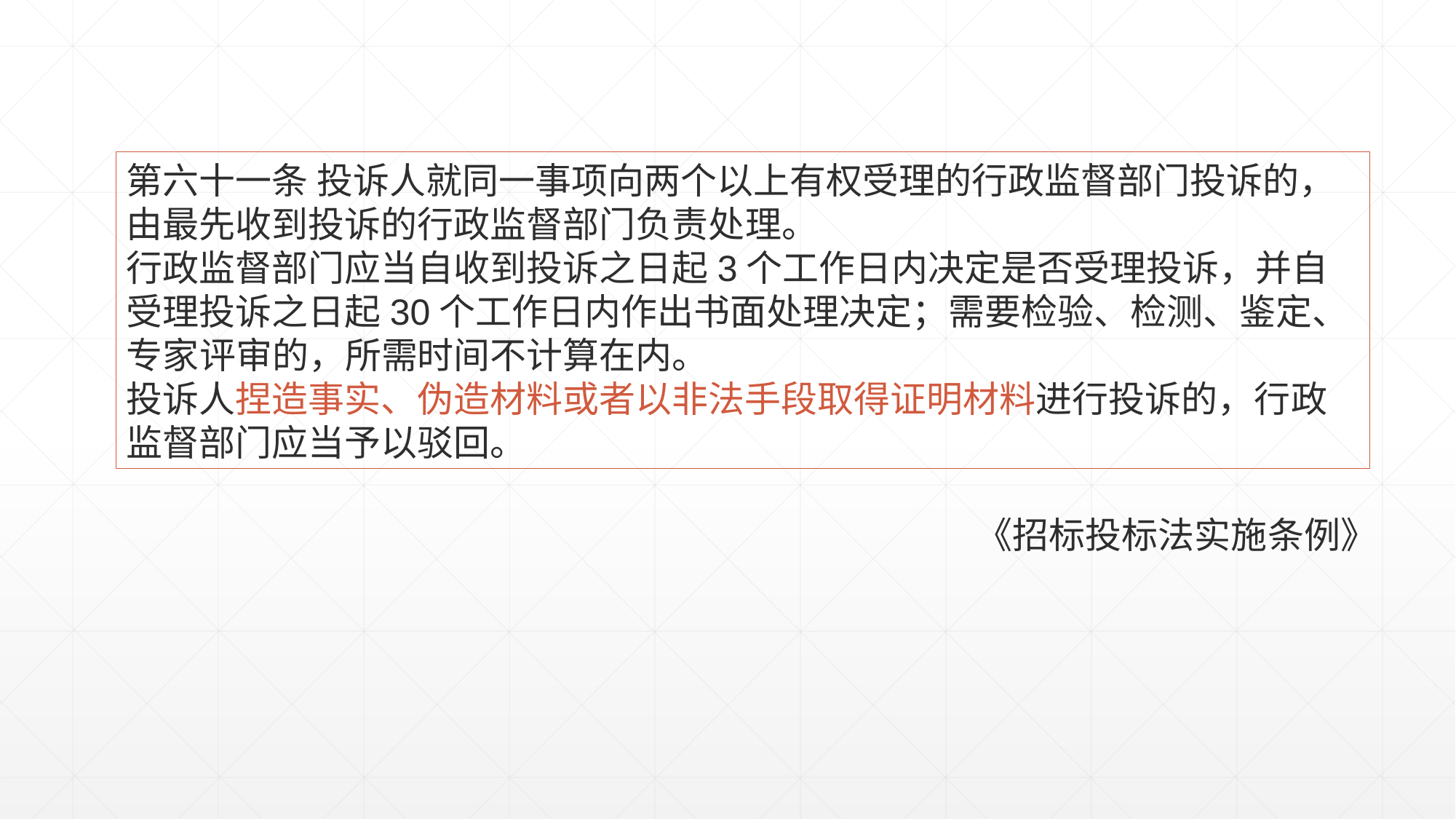

第六十一条 投诉人就同一事项向两个以上有权受理的行政监督部门投诉的，由最先收到投诉的行政监督部门负责处理。
行政监督部门应当自收到投诉之日起3个工作日内决定是否受理投诉，并自受理投诉之日起30个工作日内作出书面处理决定；需要检验、检测、鉴定、专家评审的，所需时间不计算在内。
投诉人捏造事实、伪造材料或者以非法手段取得证明材料进行投诉的，行政监督部门应当予以驳回。
《招标投标法实施条例》